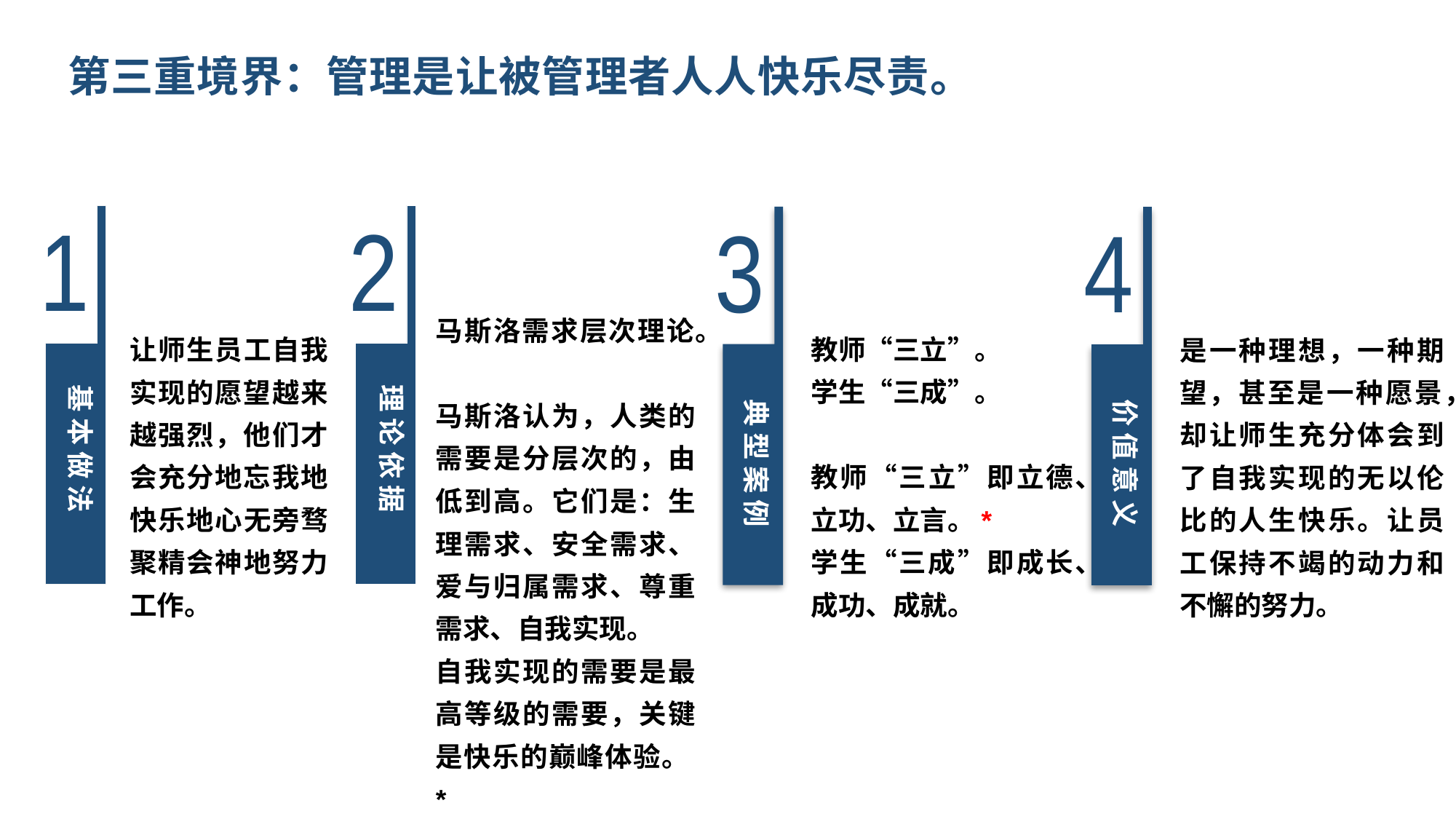

第三重境界：管理是让被管理者人人快乐尽责。
1

基 本 做 法
2

理 论 依 据
3

典 型 案 例
4

价 值 意 义
马斯洛需求层次理论。

马斯洛认为，人类的需要是分层次的，由低到高。它们是：生理需求、安全需求、爱与归属需求、尊重需求、自我实现。
自我实现的需要是最高等级的需要，关键是快乐的巅峰体验。*
教师“三立”。
学生“三成”。

教师“三立”即立德、立功、立言。*
学生“三成”即成长、成功、成就。
让师生员工自我实现的愿望越来越强烈，他们才会充分地忘我地快乐地心无旁骛聚精会神地努力工作。
是一种理想，一种期望，甚至是一种愿景，却让师生充分体会到了自我实现的无以伦比的人生快乐。让员工保持不竭的动力和不懈的努力。